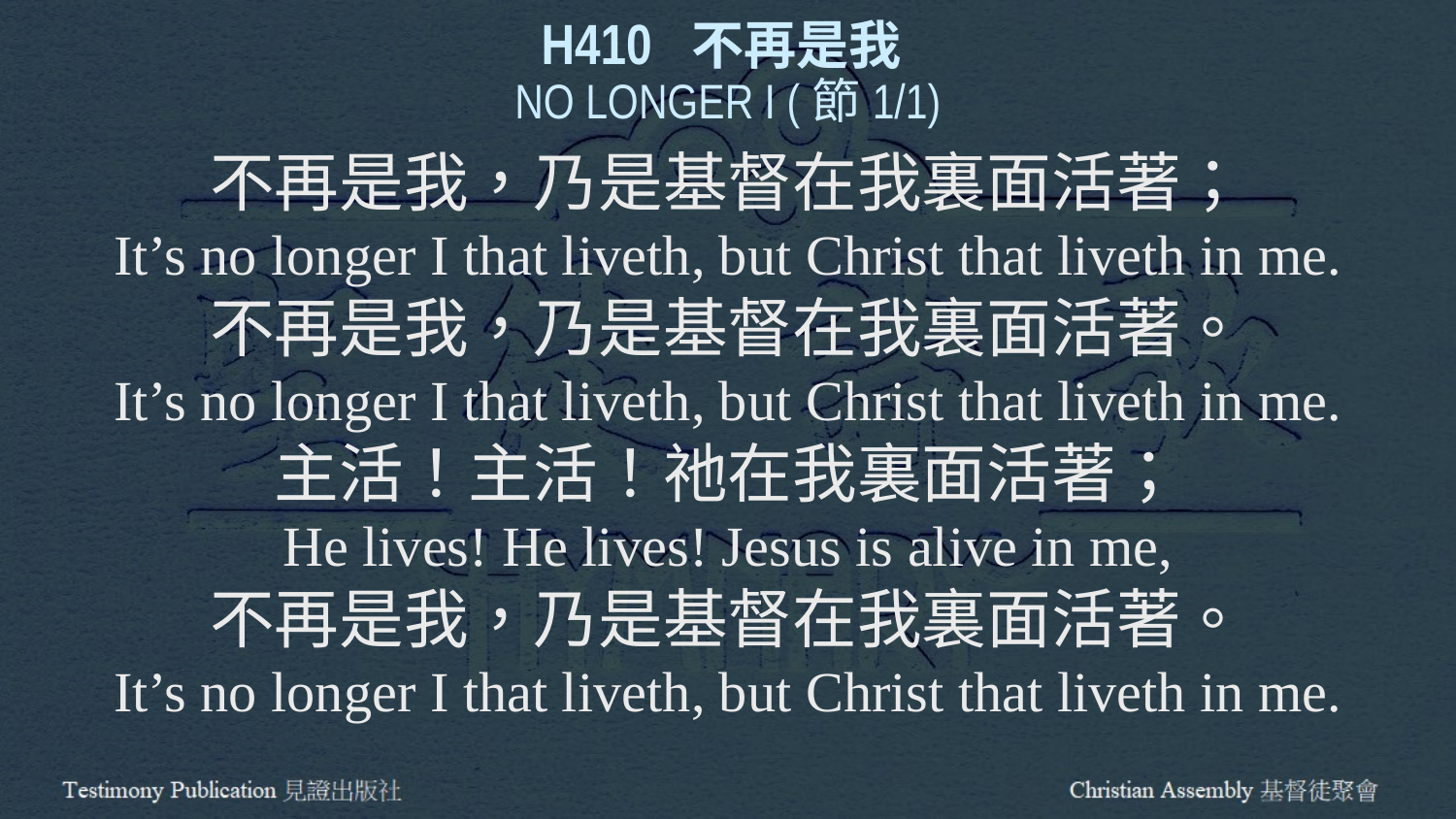

H410  不再是我
NO LONGER I (節1/1)
不再是我，乃是基督在我裏面活著；
It’s no longer I that liveth, but Christ that liveth in me.
不再是我，乃是基督在我裏面活著。
It’s no longer I that liveth, but Christ that liveth in me.
主活！主活！祂在我裏面活著；
He lives! He lives! Jesus is alive in me,
不再是我，乃是基督在我裏面活著。
It’s no longer I that liveth, but Christ that liveth in me.